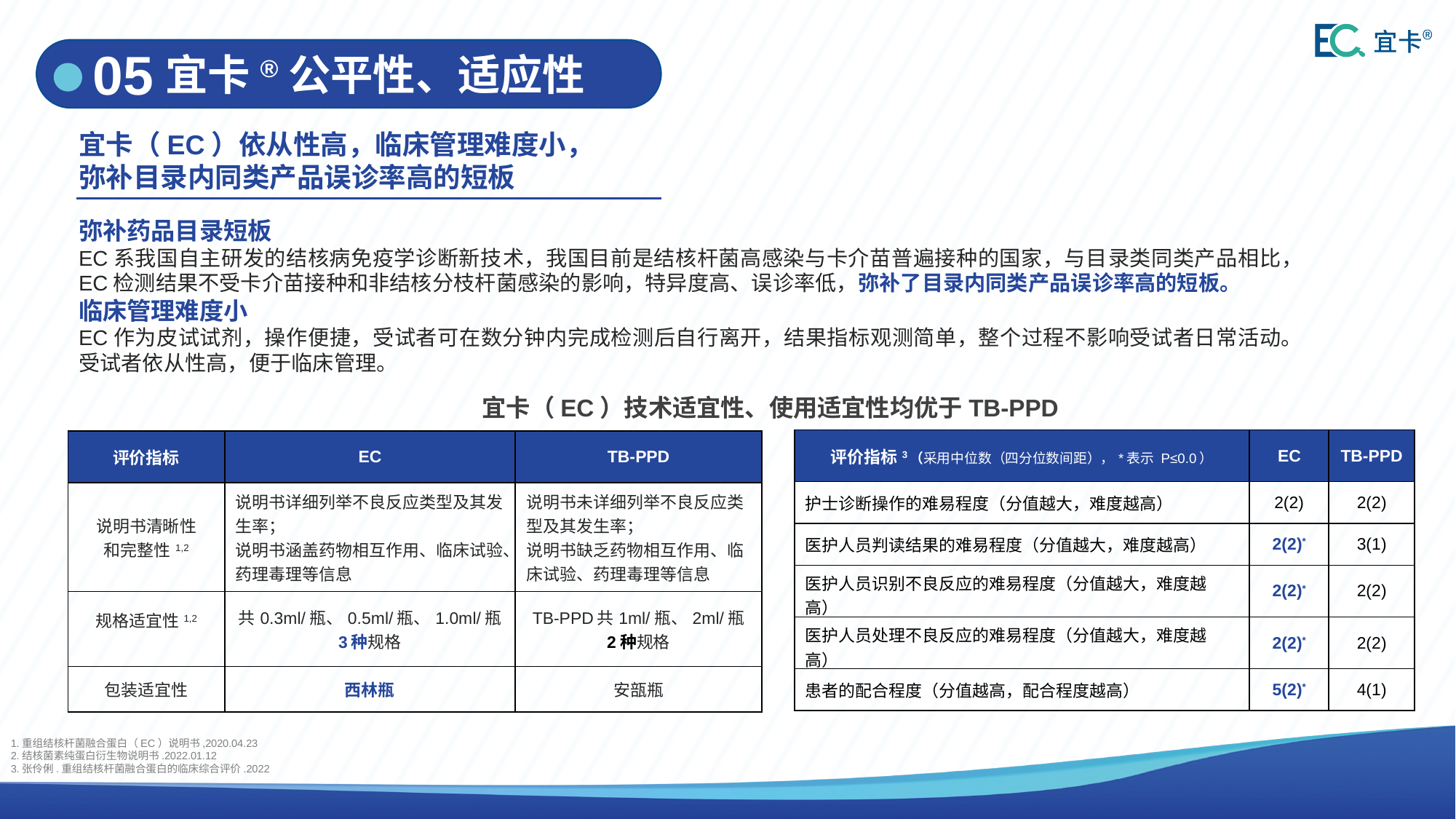

05

宜卡®公平性、适应性

01
01
宜卡（EC）依从性高，临床管理难度小，
弥补目录内同类产品误诊率高的短板
弥补药品目录短板
EC系我国自主研发的结核病免疫学诊断新技术，我国目前是结核杆菌高感染与卡介苗普遍接种的国家，与目录类同类产品相比，EC检测结果不受卡介苗接种和非结核分枝杆菌感染的影响，特异度高、误诊率低，弥补了目录内同类产品误诊率高的短板。
临床管理难度小
EC作为皮试试剂，操作便捷，受试者可在数分钟内完成检测后自行离开，结果指标观测简单，整个过程不影响受试者日常活动。受试者依从性高，便于临床管理。
宜卡（EC）技术适宜性、使用适宜性均优于TB-PPD
| 评价指标3（采用中位数（四分位数间距），\*表示 P≤0.0） | EC | TB-PPD |
| --- | --- | --- |
| 护士诊断操作的难易程度（分值越大，难度越高） | 2(2) | 2(2) |
| 医护人员判读结果的难易程度（分值越大，难度越高） | 2(2)\* | 3(1) |
| 医护人员识别不良反应的难易程度（分值越大，难度越高） | 2(2)\* | 2(2) |
| 医护人员处理不良反应的难易程度（分值越大，难度越高） | 2(2)\* | 2(2) |
| 患者的配合程度（分值越高，配合程度越高） | 5(2)\* | 4(1) |
| 评价指标 | EC | TB-PPD |
| --- | --- | --- |
| 说明书清晰性 和完整性1,2 | 说明书详细列举不良反应类型及其发生率； 说明书涵盖药物相互作用、临床试验、药理毒理等信息 | 说明书未详细列举不良反应类型及其发生率； 说明书缺乏药物相互作用、临床试验、药理毒理等信息 |
| 规格适宜性1,2 | 共0.3ml/瓶、0.5ml/瓶、1.0ml/瓶 3种规格 | TB-PPD共1ml/瓶、2ml/瓶 2种规格 |
| 包装适宜性 | 西林瓶 | 安瓿瓶 |
1.重组结核杆菌融合蛋白（EC）说明书,2020.04.23
2.结核菌素纯蛋白衍生物说明书.2022.01.12
3.张伶俐.重组结核杆菌融合蛋白的临床综合评价.2022